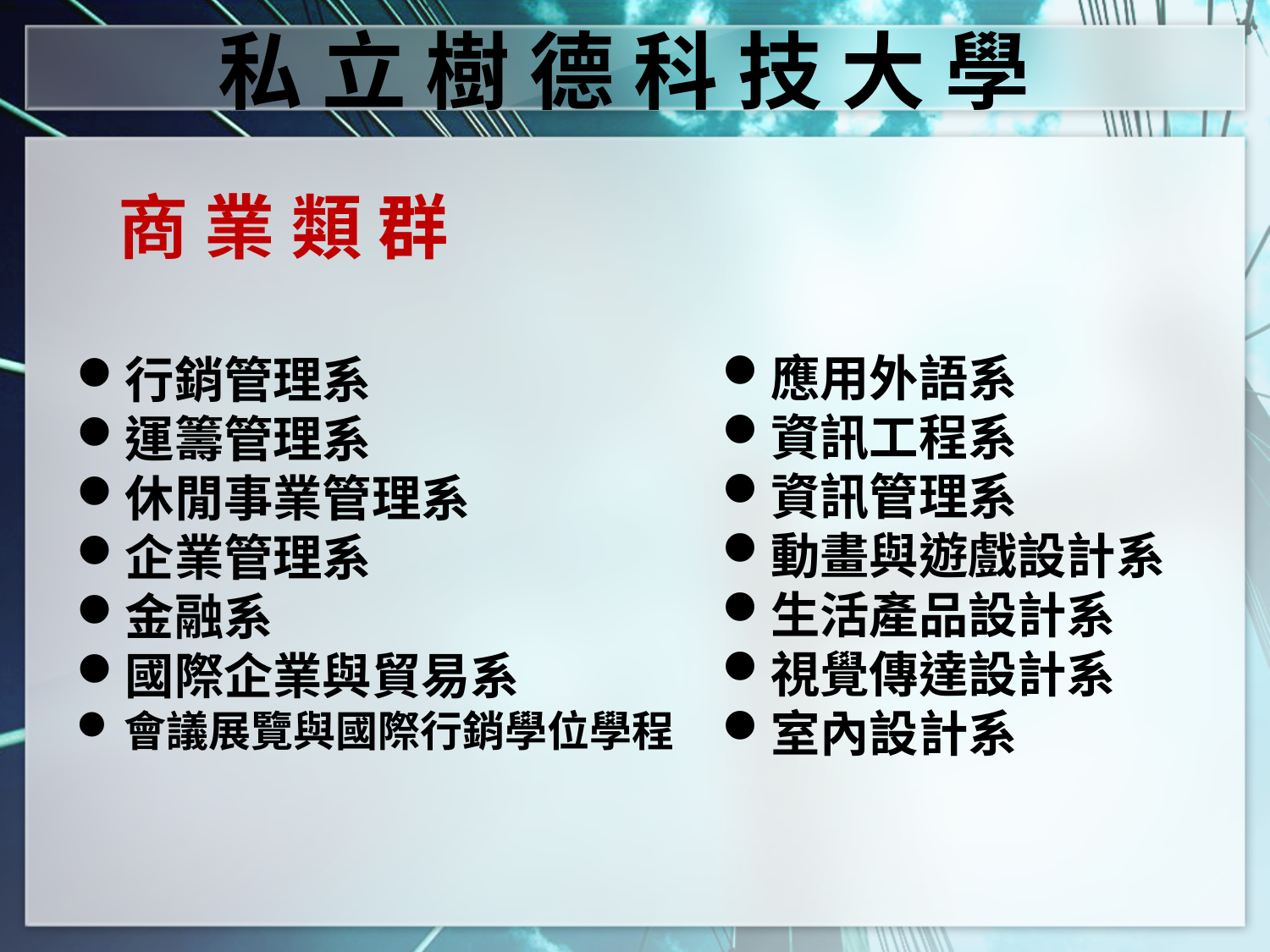

私 立 樹 德 科 技 大 學
商 業 類 群
應用外語系
資訊工程系
資訊管理系
動畫與遊戲設計系
生活產品設計系
視覺傳達設計系
室內設計系

行銷管理系
運籌管理系
休閒事業管理系
企業管理系
金融系
國際企業與貿易系
會議展覽與國際行銷學位學程